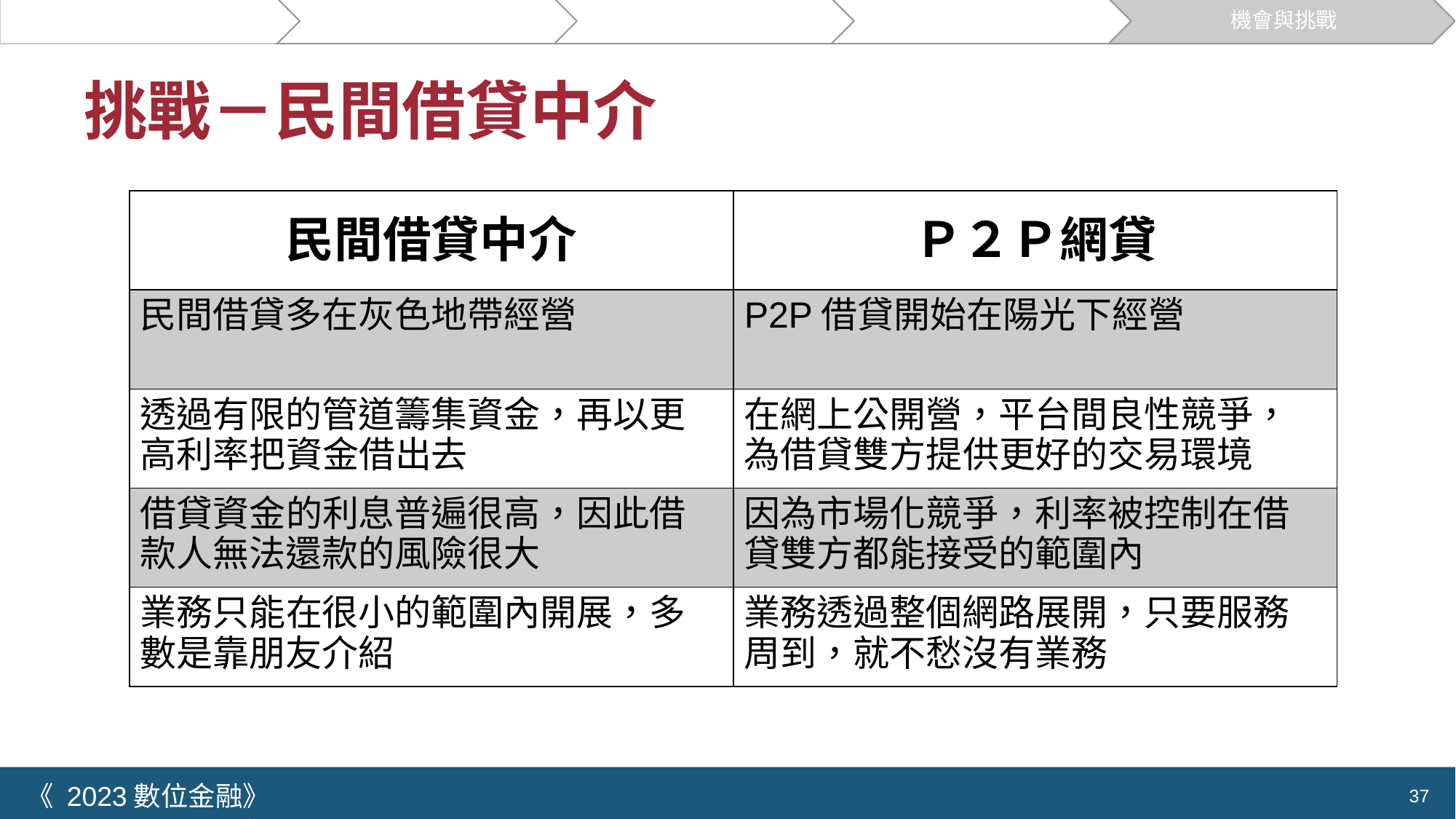

關於貸款

P2P網貸的運作

創新模式

市場與案例

機會與挑戰
# 挑戰－民間借貸中介
| 民間借貸中介 | Ｐ２Ｐ網貸 |
| --- | --- |
| 民間借貸多在灰色地帶經營 | P2P借貸開始在陽光下經營 |
| 透過有限的管道籌集資金，再以更高利率把資金借出去 | 在網上公開營，平台間良性競爭，為借貸雙方提供更好的交易環境 |
| 借貸資金的利息普遍很高，因此借款人無法還款的風險很大 | 因為市場化競爭，利率被控制在借貸雙方都能接受的範圍內 |
| 業務只能在很小的範圍內開展，多數是靠朋友介紹 | 業務透過整個網路展開，只要服務周到，就不愁沒有業務 |
《 2023數位金融》                                                                                                                                             	NYCU.IIM.IEBI Lab
37